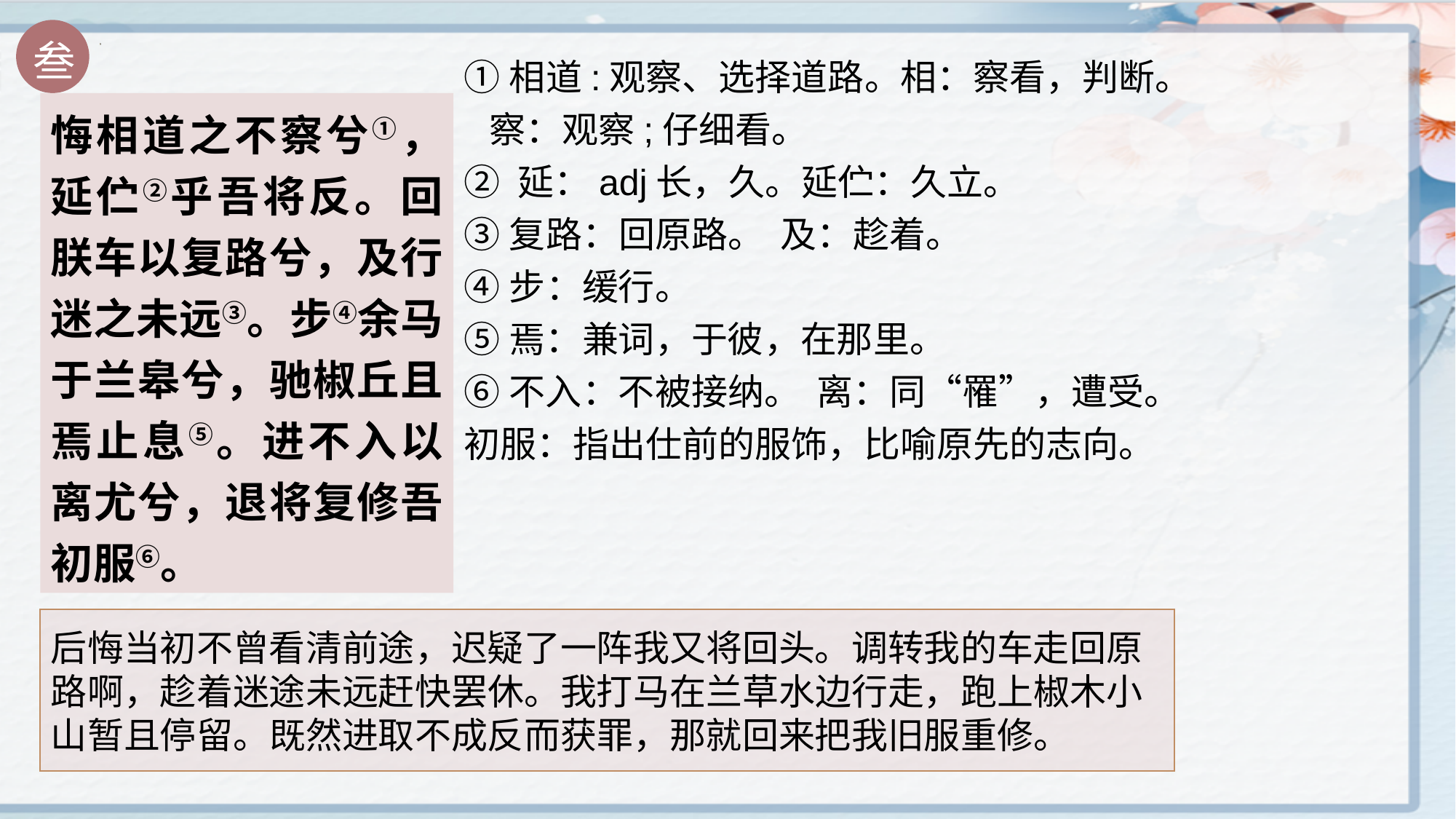

叁
①相道:观察、选择道路。相：察看，判断。
  察：观察;仔细看。
② 延：adj长，久。延伫：久立。
③复路：回原路。  及：趁着。
④步：缓行。
⑤焉：兼词，于彼，在那里。
⑥不入：不被接纳。  离：同“罹”，遭受。
初服：指出仕前的服饰，比喻原先的志向。
悔相道之不察兮①，延伫②乎吾将反。回朕车以复路兮，及行迷之未远③。步④余马于兰皋兮，驰椒丘且焉止息⑤。进不入以离尤兮，退将复修吾初服⑥。
后悔当初不曾看清前途，迟疑了一阵我又将回头。调转我的车走回原路啊，趁着迷途未远赶快罢休。我打马在兰草水边行走，跑上椒木小山暂且停留。既然进取不成反而获罪，那就回来把我旧服重修。